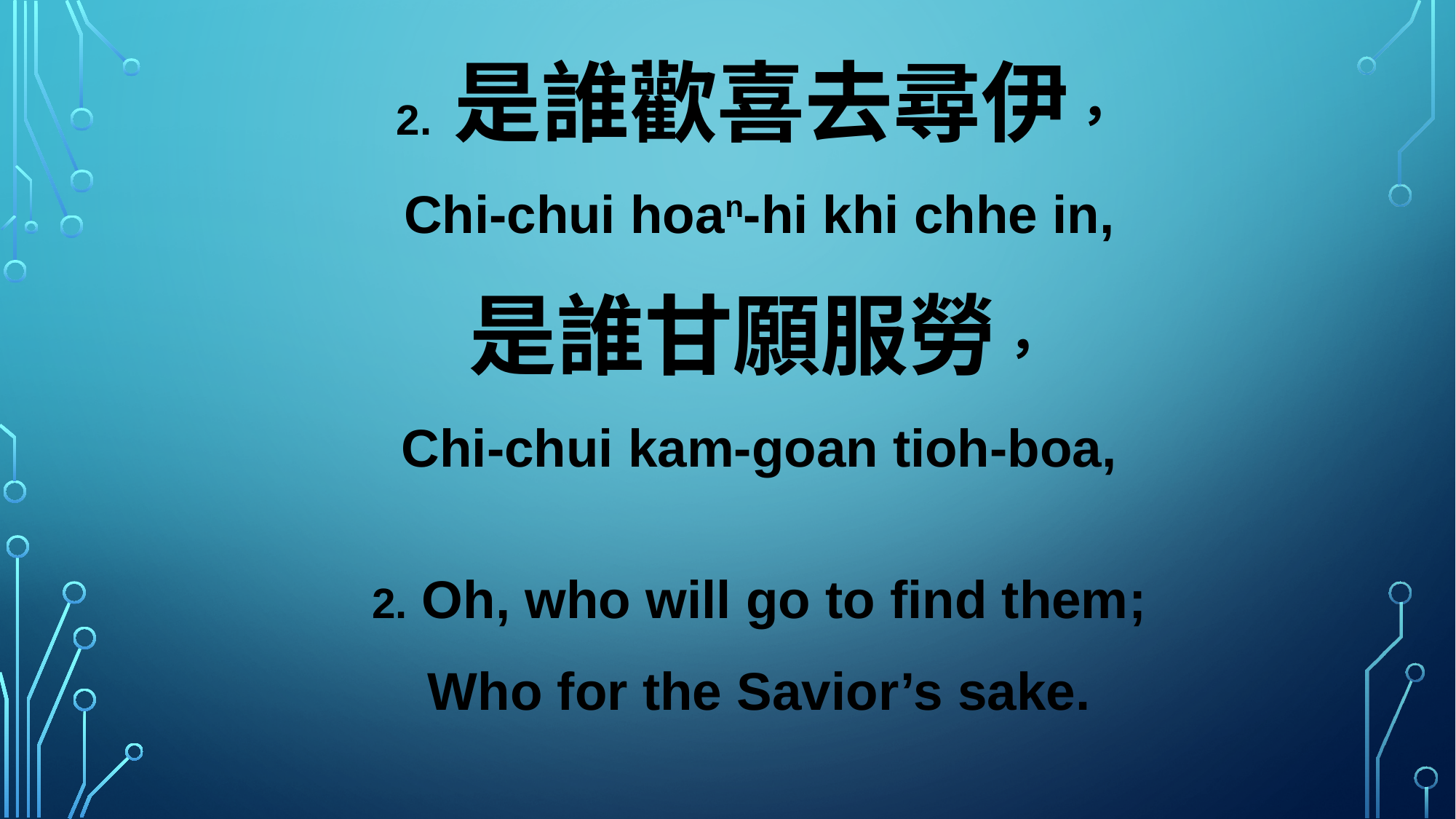

2. 是誰歡喜去尋伊，
Chi-chui hoan-hi khi chhe in,
是誰甘願服勞，
Chi-chui kam-goan tioh-boa,

2. Oh, who will go to find them;
Who for the Savior’s sake.